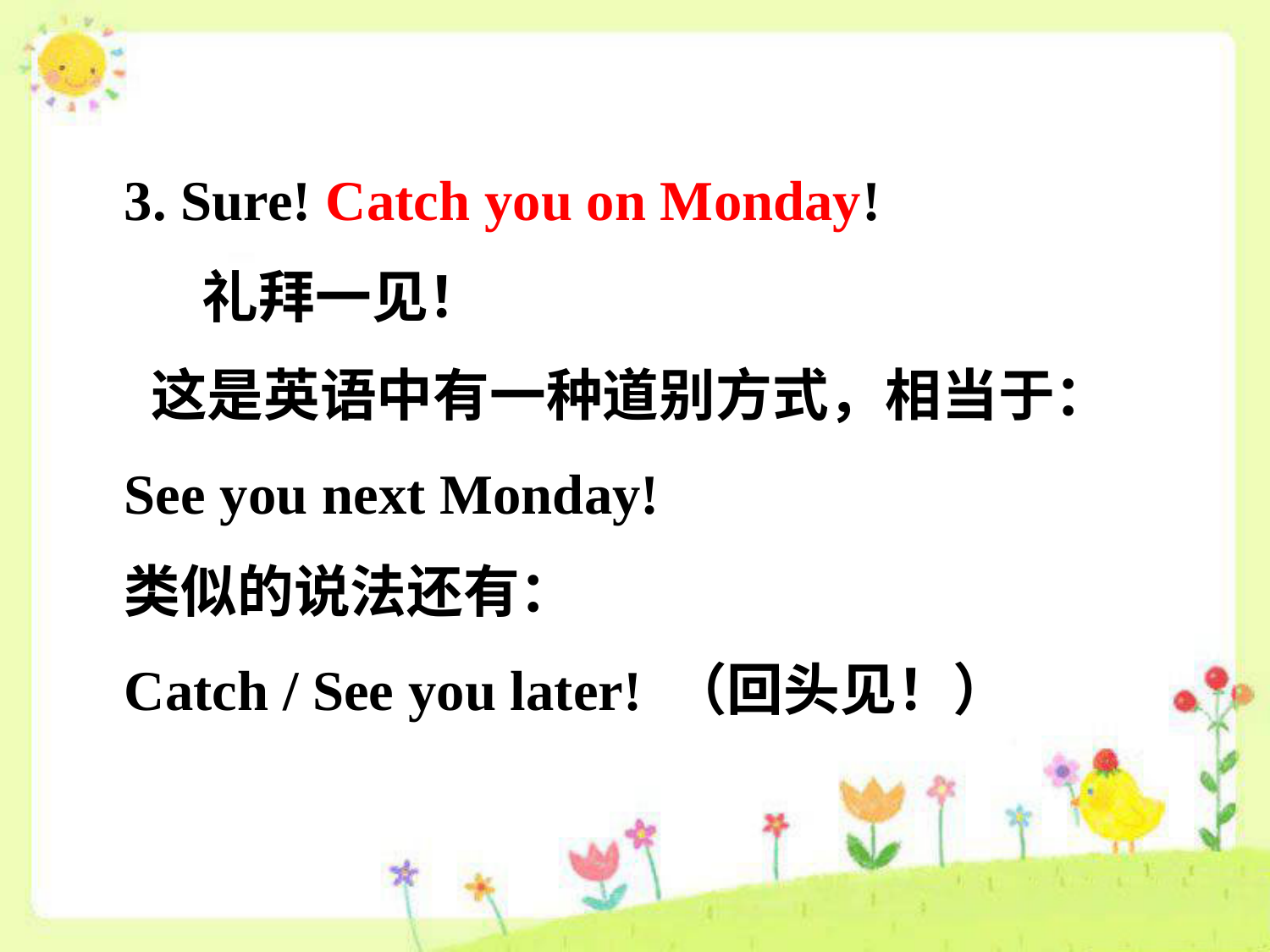

3. Sure! Catch you on Monday!
     礼拜一见！
 这是英语中有一种道别方式，相当于：
See you next Monday!
类似的说法还有：
Catch / See you later! （回头见！）